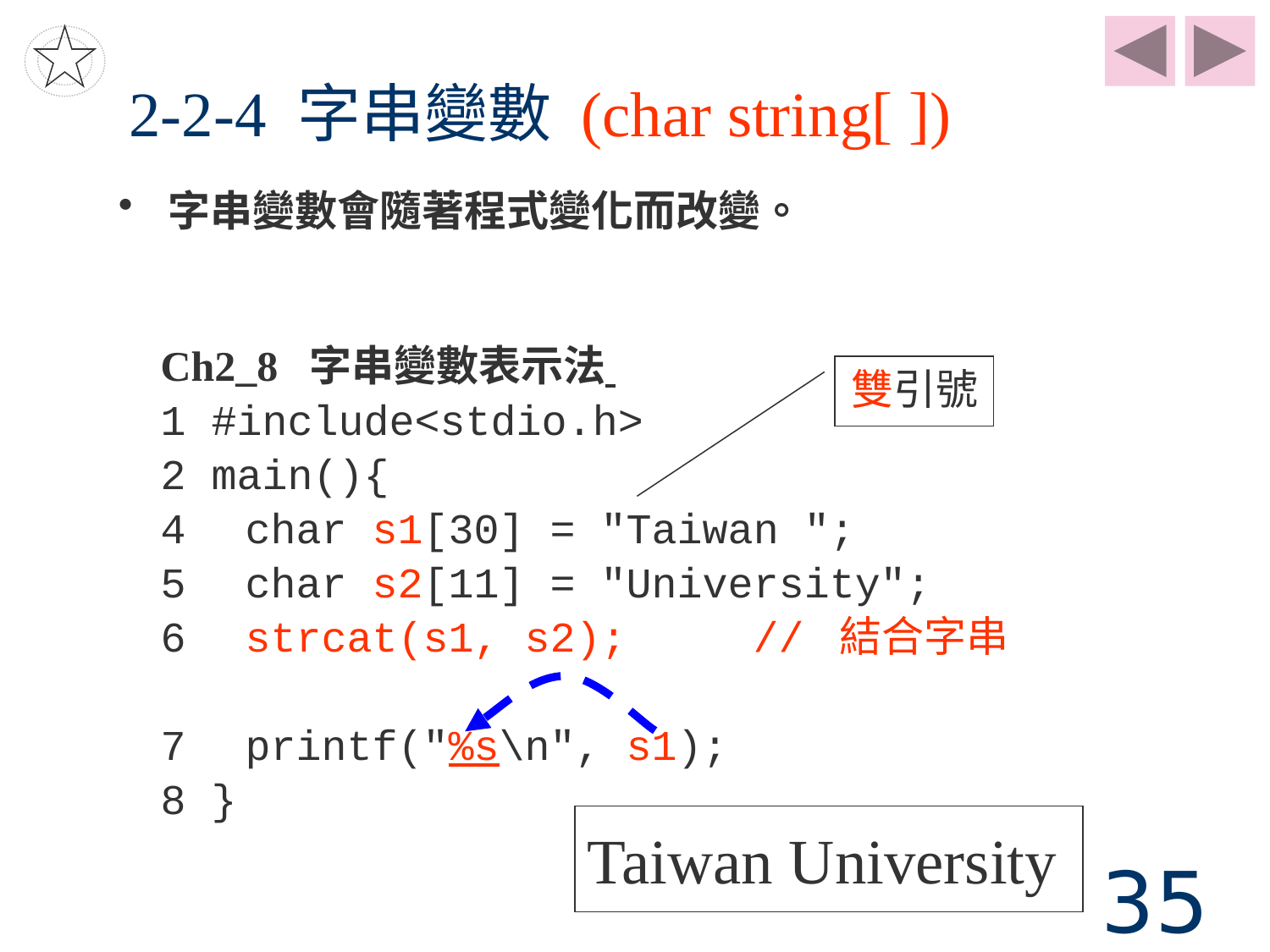

# 2-2-4 字串變數 (char string[ ])
 字串變數會隨著程式變化而改變。
Ch2_8  字串變數表示法
1 #include<stdio.h>
2 main(){
4	char s1[30] = "Taiwan ";
5	char s2[11] = "University";
6	strcat(s1, s2);	// 結合字串

7	printf("%s\n", s1);
8 }
雙引號

Taiwan University
35